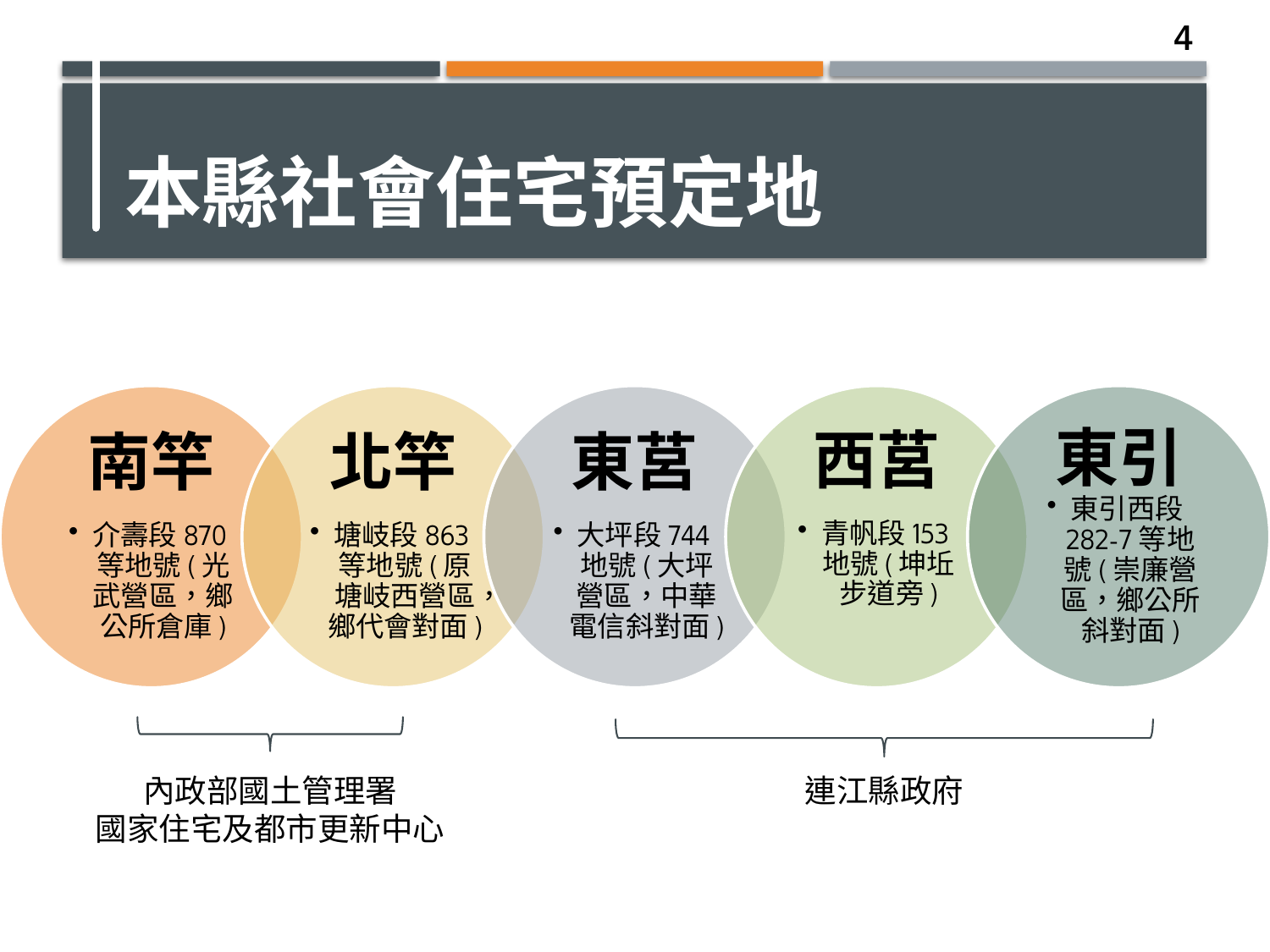

4
本縣社會住宅預定地

南竿
介壽段870等地號(光武營區，鄉公所倉庫)
北竿
塘岐段863等地號(原塘岐西營區，鄉代會對面)
東莒
大坪段744地號(大坪營區，中華電信斜對面)
西莒
青帆段153地號(坤坵步道旁)

東引
東引西段282-7等地號(崇廉營區，鄉公所斜對面)

內政部國土管理署
國家住宅及都市更新中心
連江縣政府